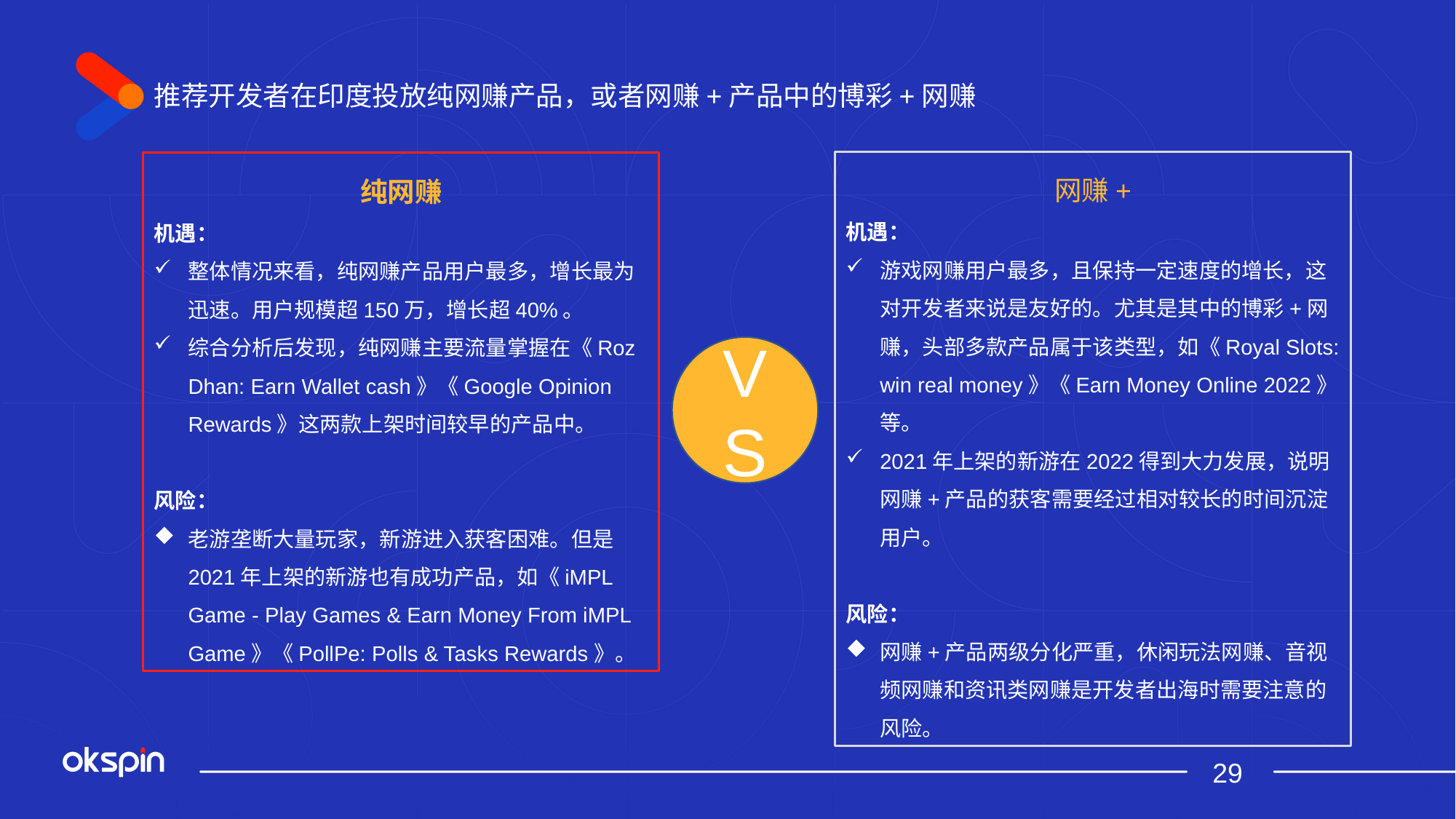

推荐开发者在印度投放纯网赚产品，或者网赚+产品中的博彩+网赚
网赚+
机遇：
游戏网赚用户最多，且保持一定速度的增长，这对开发者来说是友好的。尤其是其中的博彩+网赚，头部多款产品属于该类型，如《Royal Slots: win real money》《Earn Money Online 2022》等。
2021年上架的新游在2022得到大力发展，说明网赚+产品的获客需要经过相对较长的时间沉淀用户。

风险：
网赚+产品两级分化严重，休闲玩法网赚、音视频网赚和资讯类网赚是开发者出海时需要注意的风险。
纯网赚
机遇：
整体情况来看，纯网赚产品用户最多，增长最为迅速。用户规模超150万，增长超40%。
综合分析后发现，纯网赚主要流量掌握在《Roz Dhan: Earn Wallet cash》《Google Opinion Rewards》这两款上架时间较早的产品中。

风险：
老游垄断大量玩家，新游进入获客困难。但是2021年上架的新游也有成功产品，如《iMPL Game - Play Games & Earn Money From iMPL Game》《PollPe: Polls & Tasks Rewards》。
VS
29